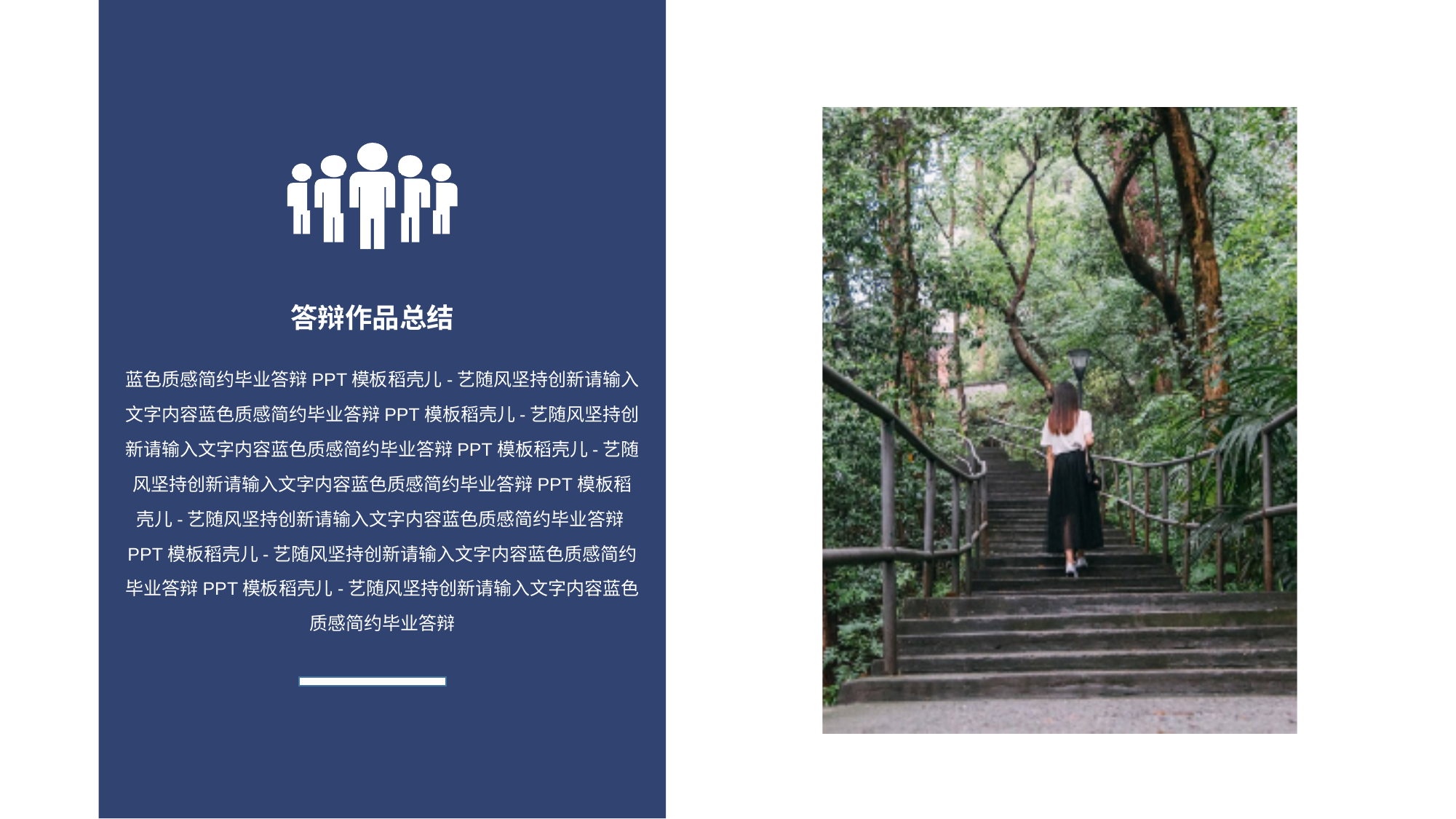

答辩作品总结
蓝色质感简约毕业答辩PPT模板稻壳儿-艺随风坚持创新请输入文字内容蓝色质感简约毕业答辩PPT模板稻壳儿-艺随风坚持创新请输入文字内容蓝色质感简约毕业答辩PPT模板稻壳儿-艺随风坚持创新请输入文字内容蓝色质感简约毕业答辩PPT模板稻壳儿-艺随风坚持创新请输入文字内容蓝色质感简约毕业答辩PPT模板稻壳儿-艺随风坚持创新请输入文字内容蓝色质感简约毕业答辩PPT模板稻壳儿-艺随风坚持创新请输入文字内容蓝色质感简约毕业答辩